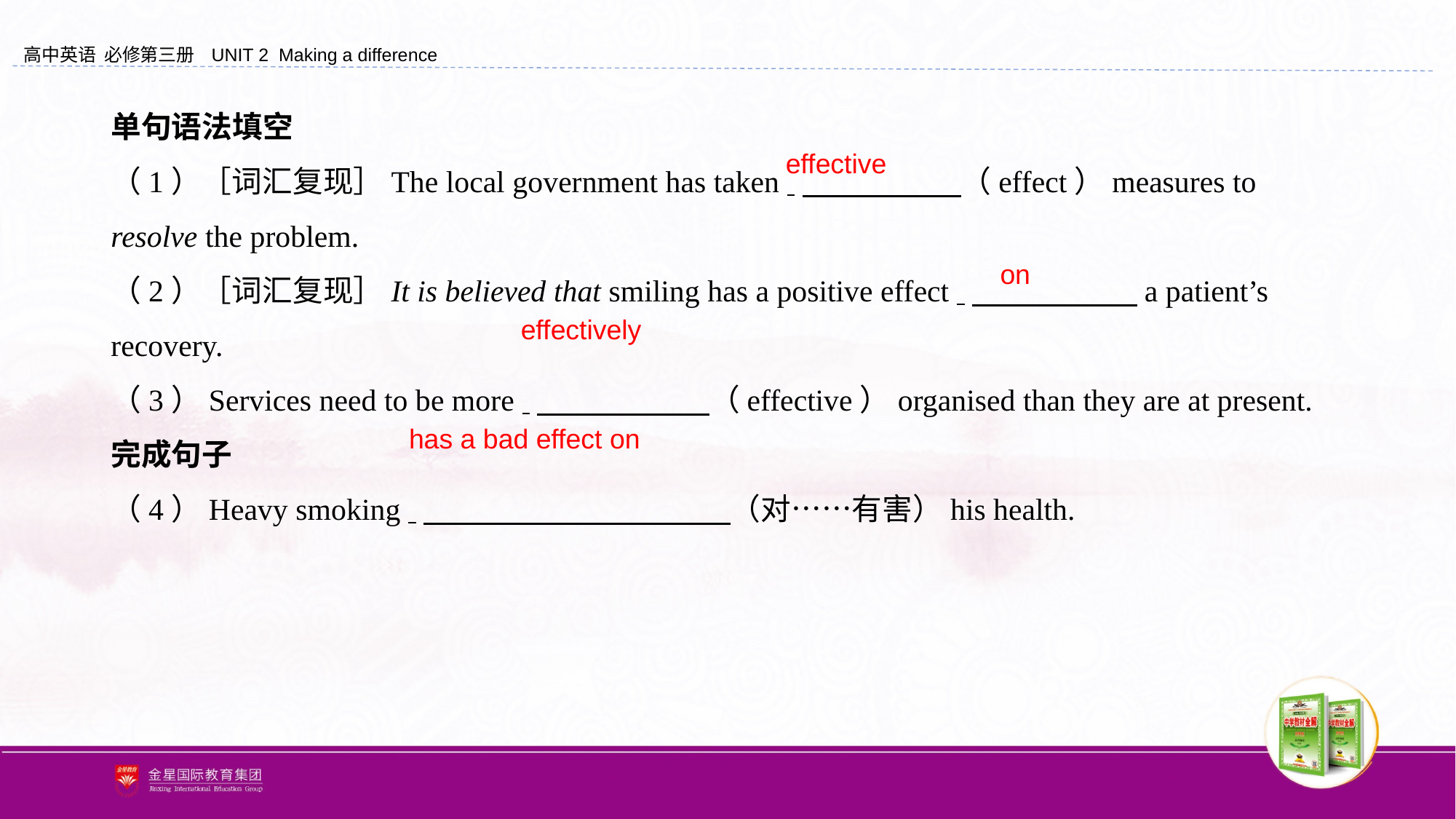

单句语法填空
（1）［词汇复现］The local government has taken  　　　　 　（effect）measures to resolve the problem.
（2）［词汇复现］It is believed that smiling has a positive effect  　　　　 　 a patient’s recovery.
（3）Services need to be more  　　　  　 　（effective）organised than they are at present.
完成句子
（4）Heavy smoking  　            　　　 　　　 （对……有害）his health.

effective
on
effectively
has a bad effect on